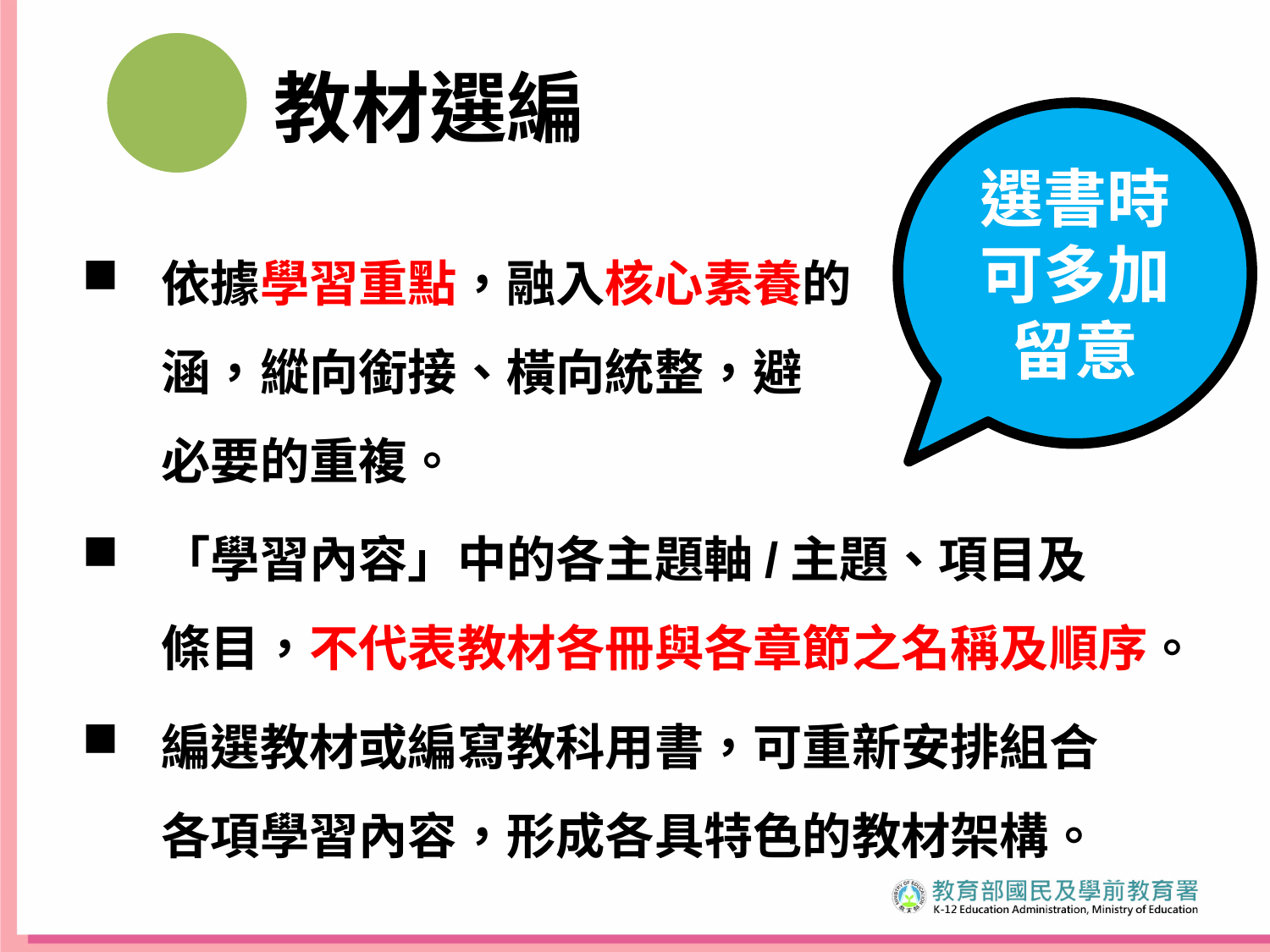

# 二   教材選編

選書時可多加留意
依據學習重點，融入核心素養的                              內涵，縱向銜接、橫向統整，避                            免不必要的重複。
「學習內容」中的各主題軸/主題、項目及
條目，不代表教材各冊與各章節之名稱及順序。
編選教材或編寫教科用書，可重新安排組合
各項學習內容，形成各具特色的教材架構。